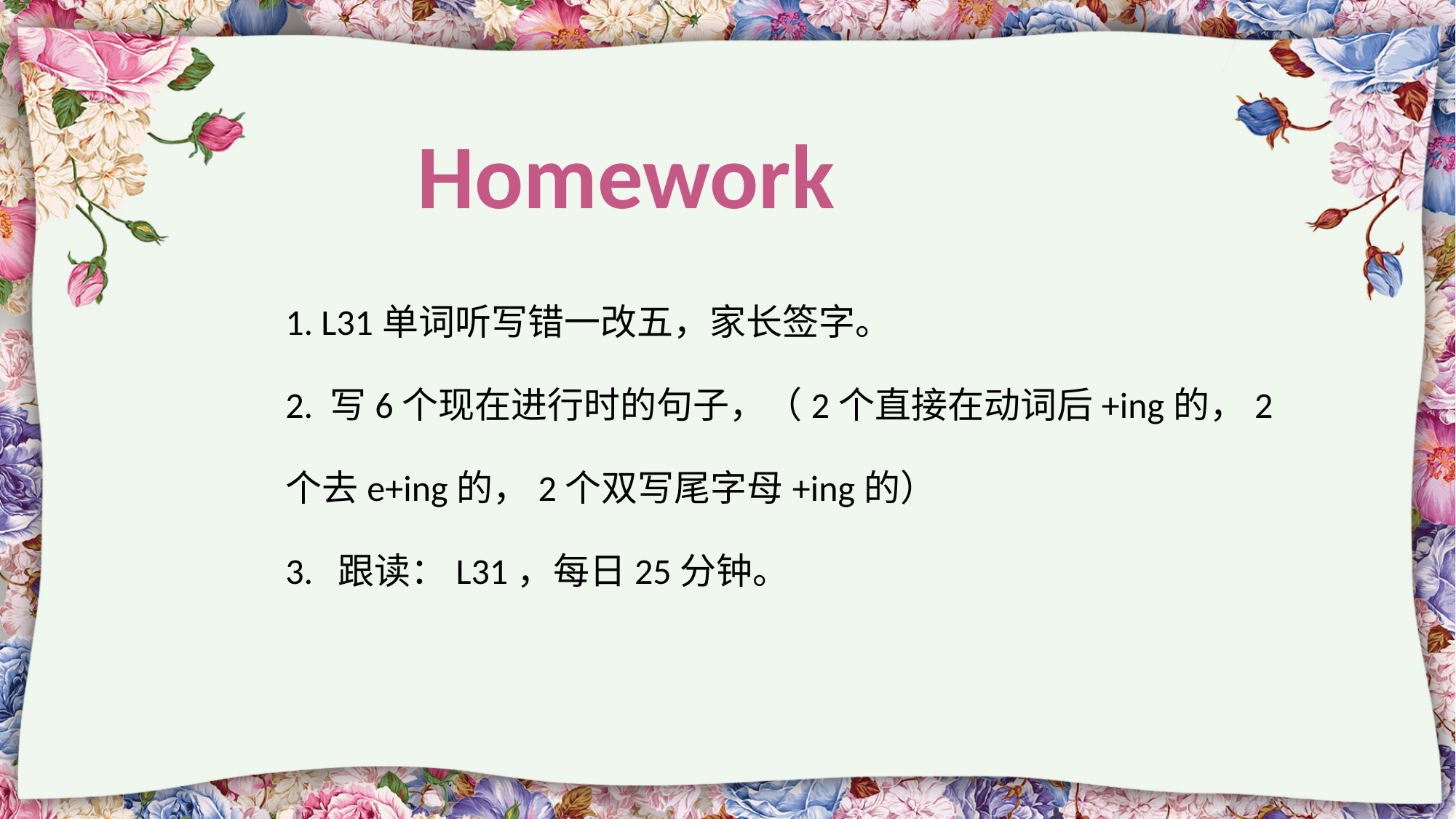

# Homework
1. L31单词听写错一改五，家长签字。
2. 写6个现在进行时的句子，（2个直接在动词后+ing的，2个去e+ing的，2个双写尾字母+ing的）
3.  跟读：L31，每日25分钟。